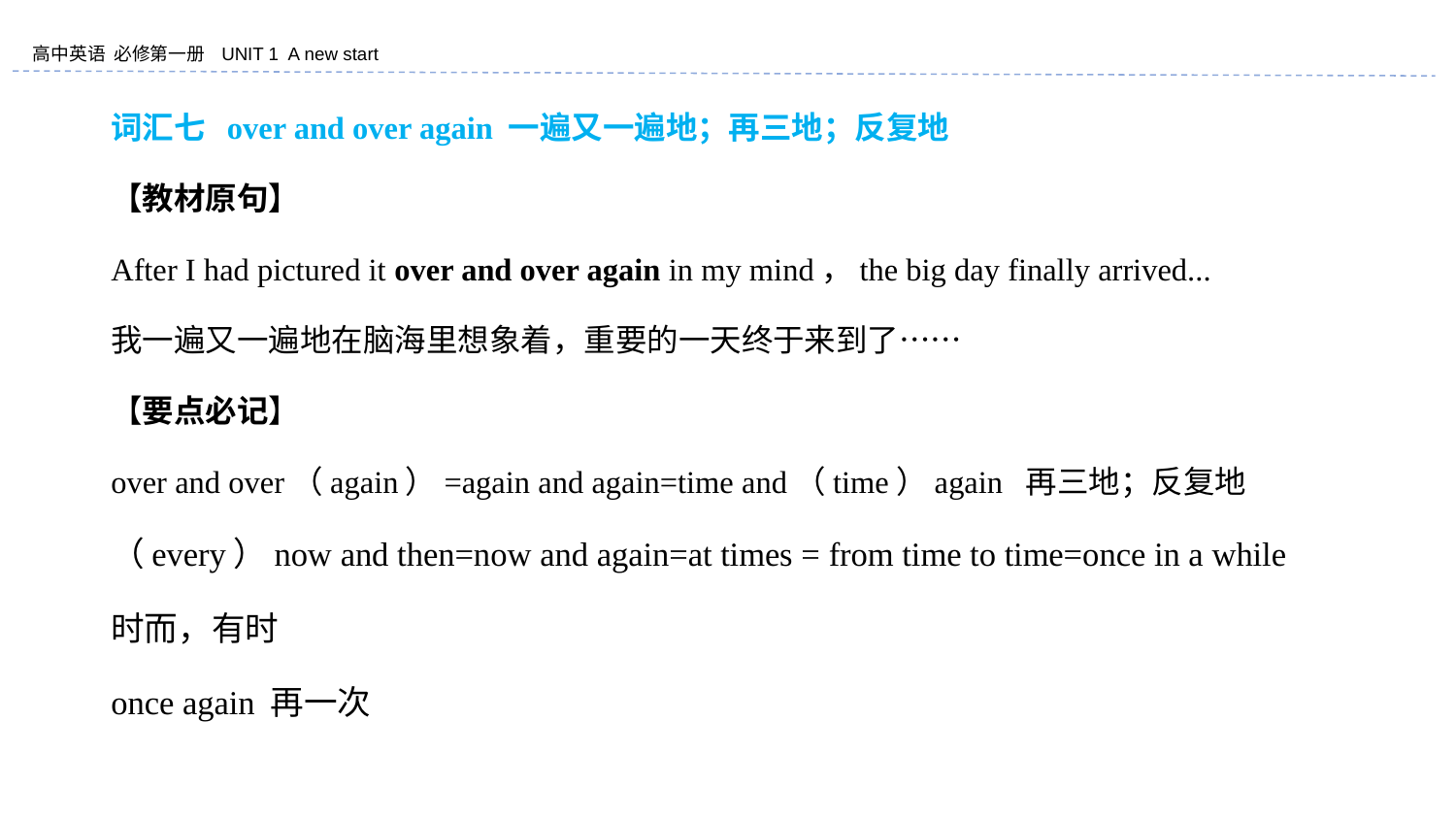

词汇七  over and over again 一遍又一遍地；再三地；反复地
【教材原句】
After I had pictured it over and over again in my mind，the big day finally arrived...
我一遍又一遍地在脑海里想象着，重要的一天终于来到了……
【要点必记】
over and over（again）=again and again=time and（time）again  再三地；反复地
（every）now and then=now and again=at times = from time to time=once in a while
时而，有时
once again 再一次